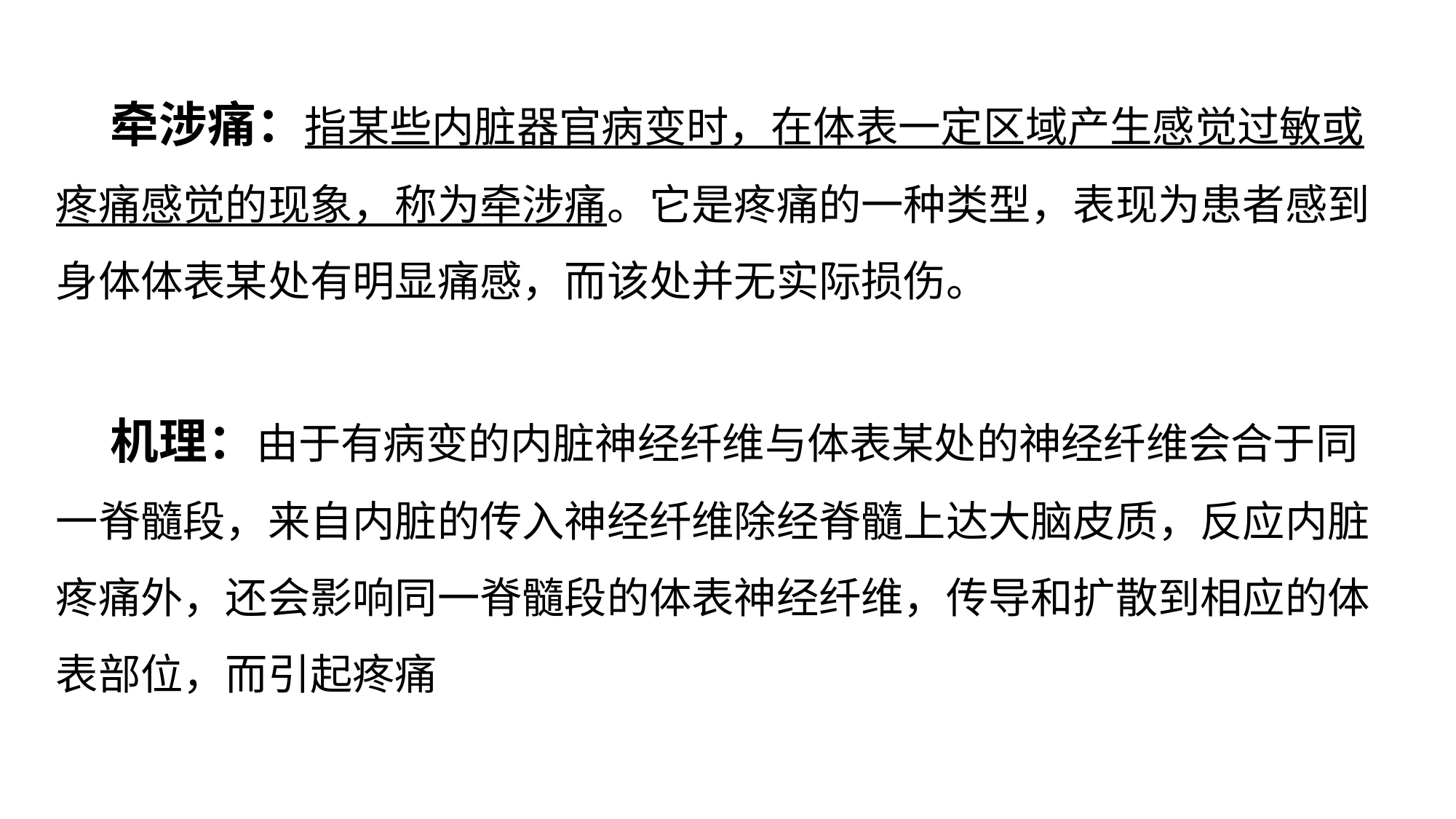

牵涉痛：指某些内脏器官病变时，在体表一定区域产生感觉过敏或疼痛感觉的现象，称为牵涉痛。它是疼痛的一种类型，表现为患者感到身体体表某处有明显痛感，而该处并无实际损伤。

机理：由于有病变的内脏神经纤维与体表某处的神经纤维会合于同一脊髓段，来自内脏的传入神经纤维除经脊髓上达大脑皮质，反应内脏疼痛外，还会影响同一脊髓段的体表神经纤维，传导和扩散到相应的体表部位，而引起疼痛